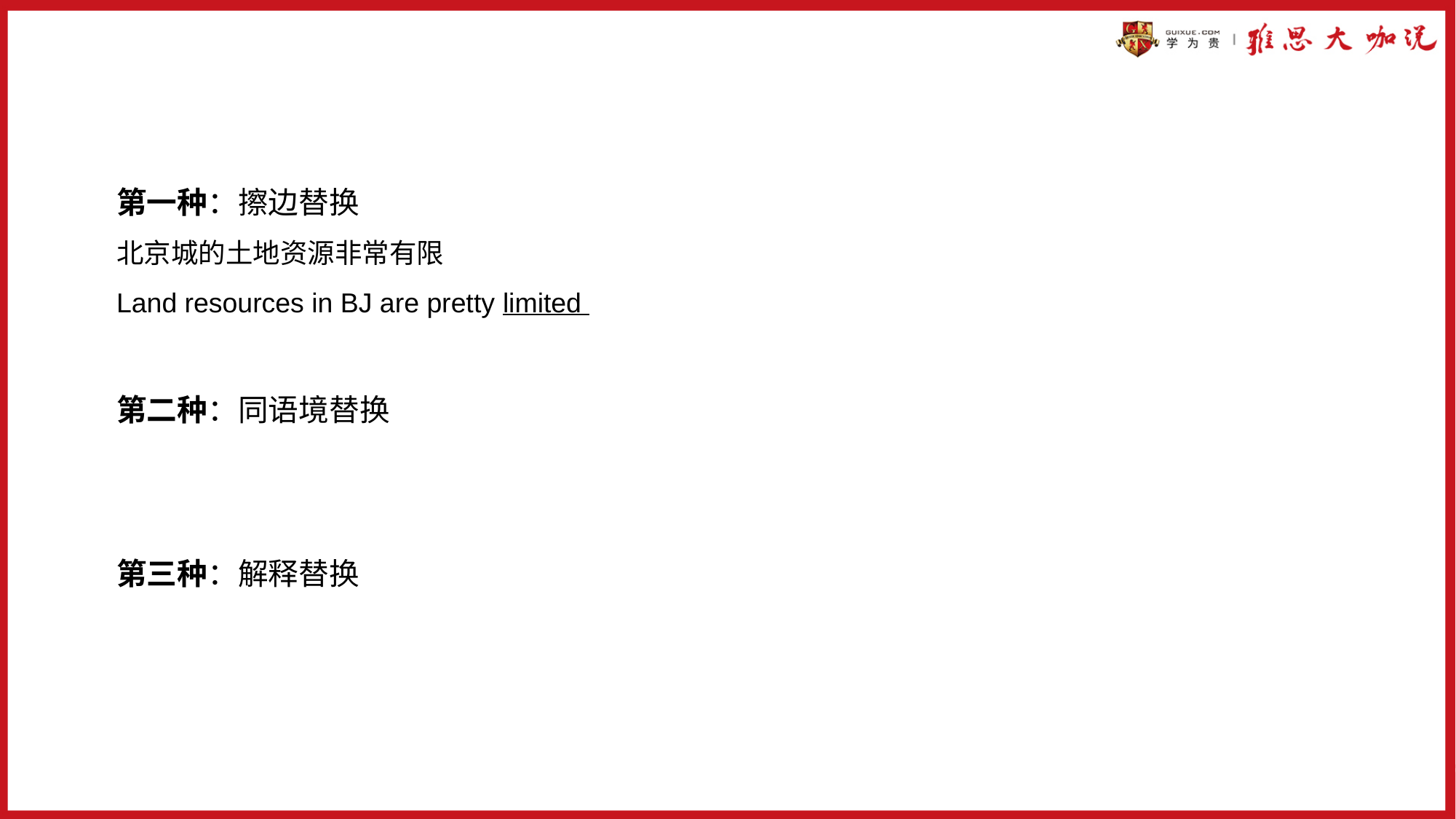

第一种：擦边替换
北京城的土地资源非常有限
Land resources in BJ are pretty limited

第二种：同语境替换

第三种：解释替换